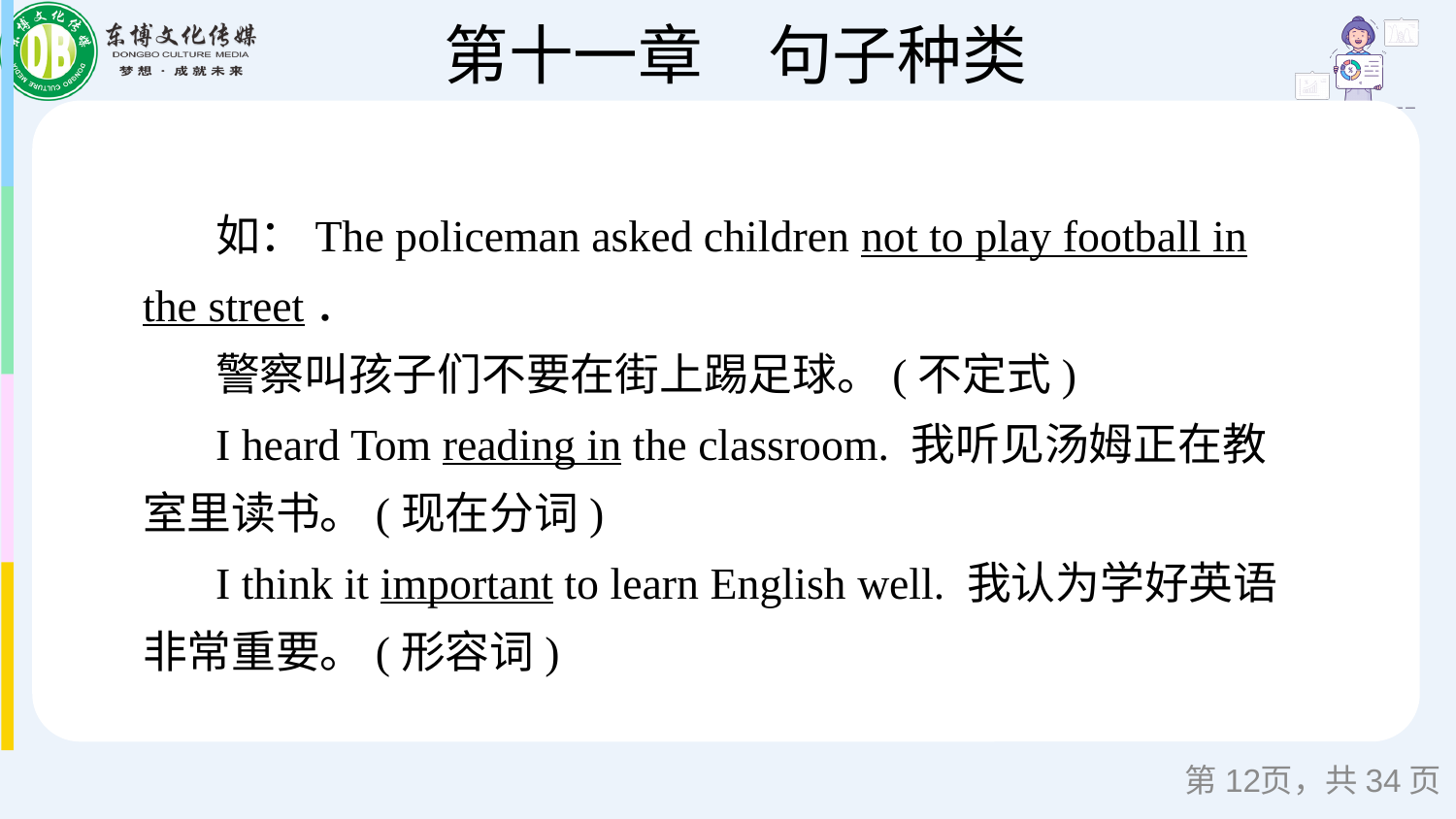

如：The policeman asked children not to play football in the street．
警察叫孩子们不要在街上踢足球。(不定式)
I heard Tom reading in the classroom. 我听见汤姆正在教室里读书。(现在分词)
I think it important to learn English well. 我认为学好英语非常重要。(形容词)
第12页，共34页